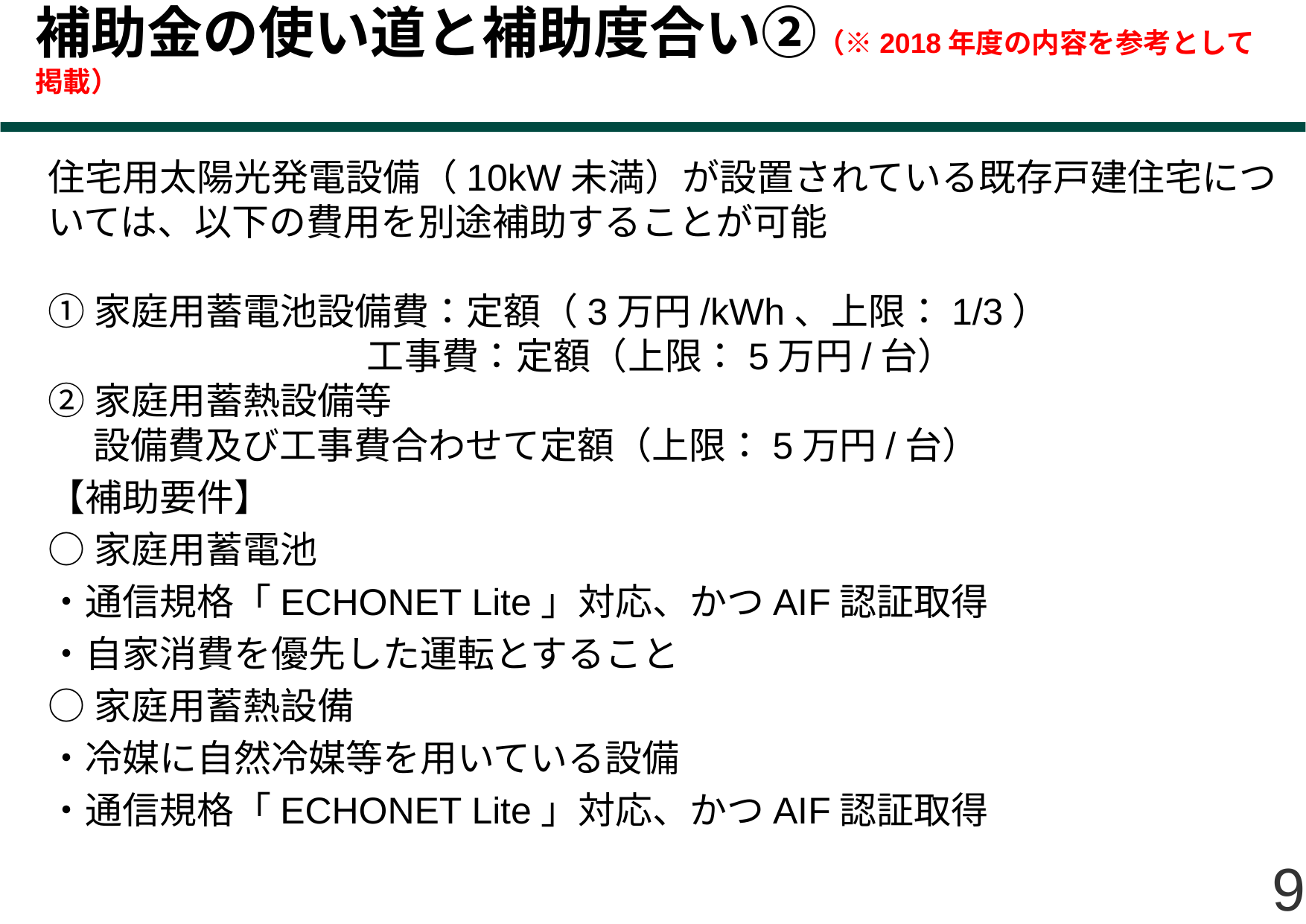

# 補助金の使い道と補助度合い②（※2018年度の内容を参考として掲載）
住宅用太陽光発電設備（10kW未満）が設置されている既存戸建住宅については、以下の費用を別途補助することが可能

①家庭用蓄電池設備費：定額（3万円/kWh、上限：1/3）
　　　　　　　       工事費：定額（上限：5万円/台）
②家庭用蓄熱設備等
　 設備費及び工事費合わせて定額（上限：5万円/台）
【補助要件】
○家庭用蓄電池
・通信規格「ECHONET Lite」対応、かつAIF認証取得
・自家消費を優先した運転とすること
○家庭用蓄熱設備
・冷媒に自然冷媒等を用いている設備
・通信規格「ECHONET Lite」対応、かつAIF認証取得